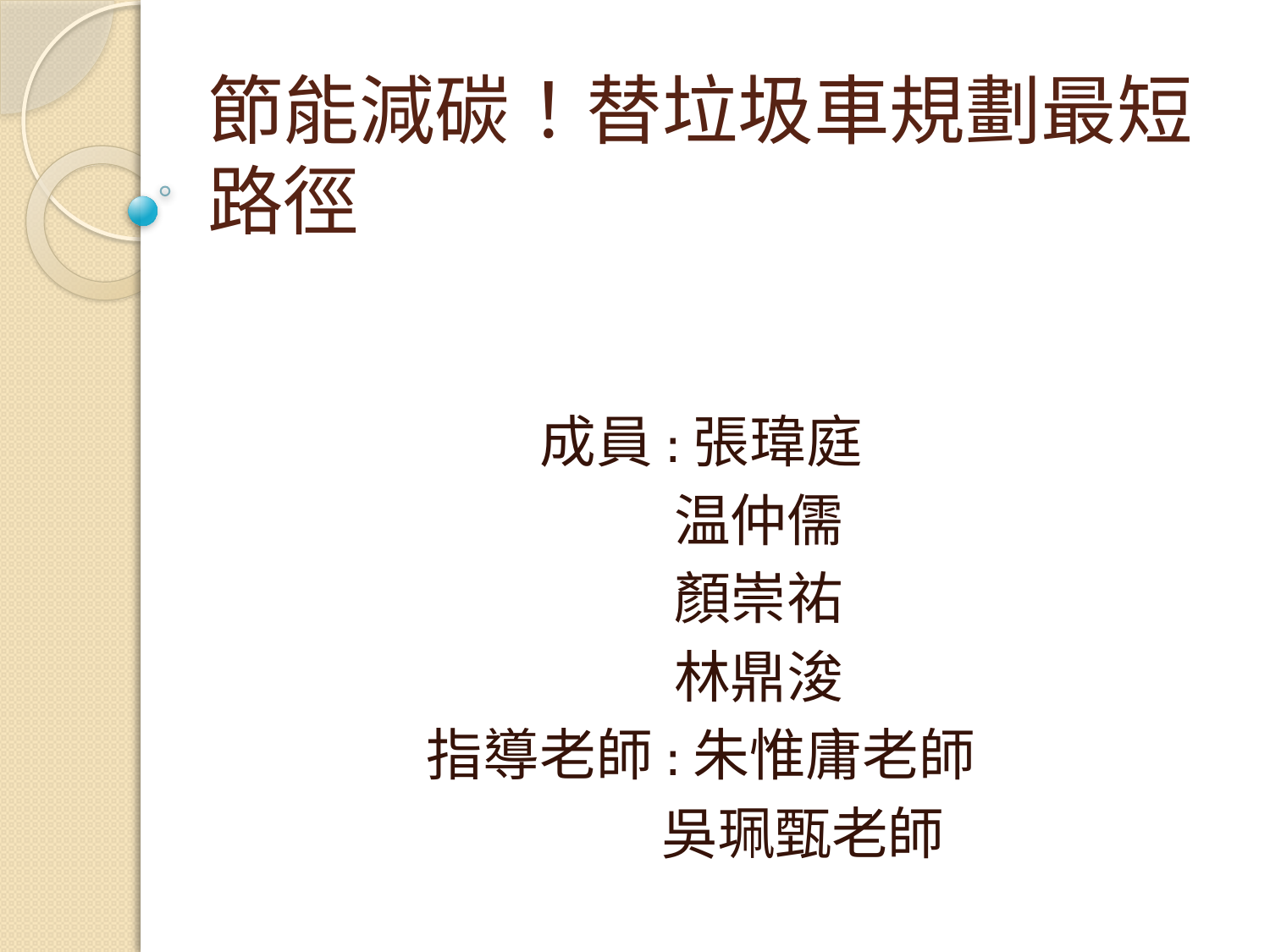

# 節能減碳！替垃圾車規劃最短路徑
成員:張瑋庭
        温仲儒
        顏崇祐
        林鼎浚
指導老師:朱惟庸老師
               吳珮甄老師